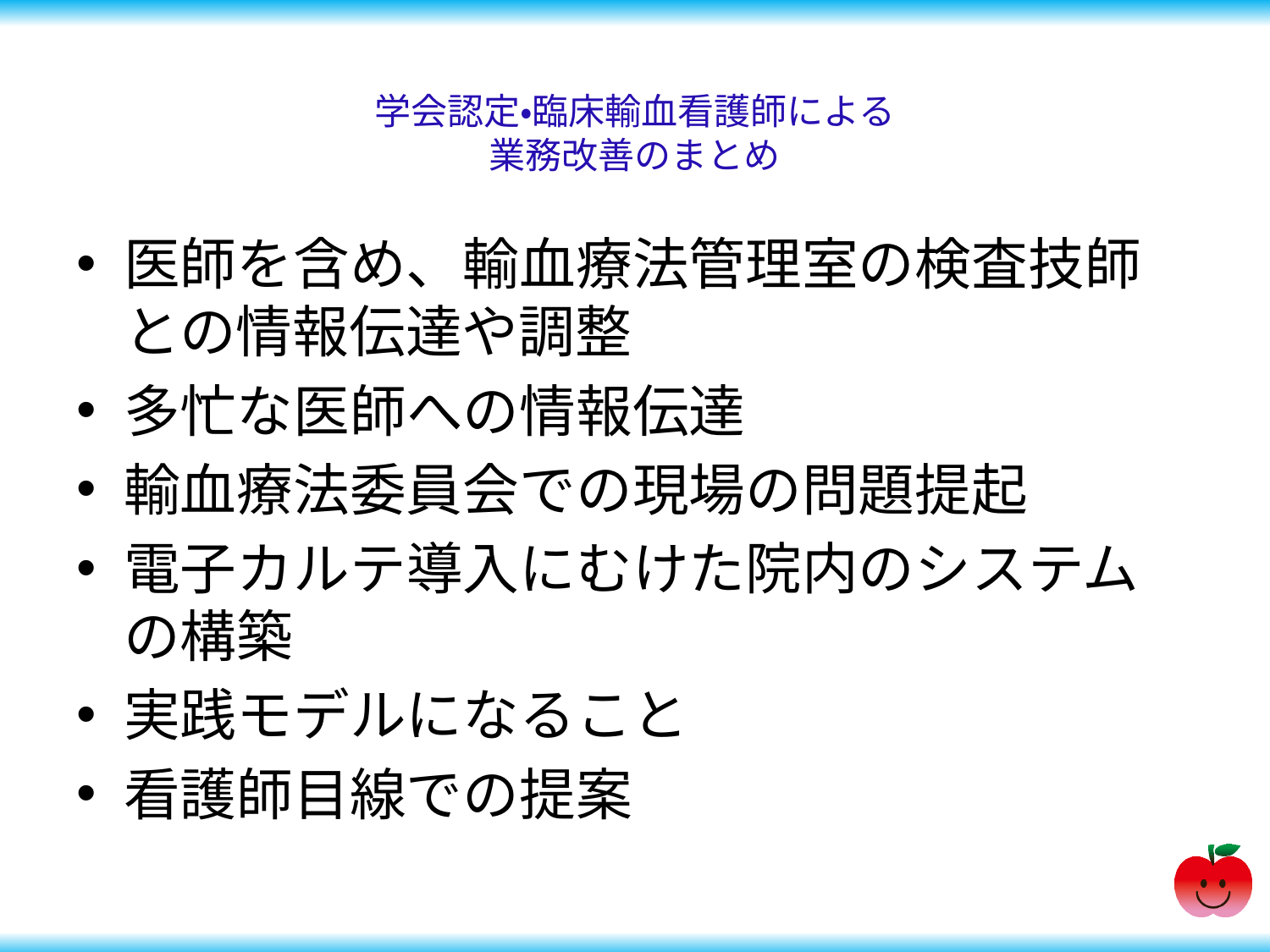

# 学会認定・臨床輸血看護師による 業務改善のまとめ
医師を含め、輸血療法管理室の検査技師との情報伝達や調整
多忙な医師への情報伝達
輸血療法委員会での現場の問題提起
電子カルテ導入にむけた院内のシステムの構築
実践モデルになること
看護師目線での提案